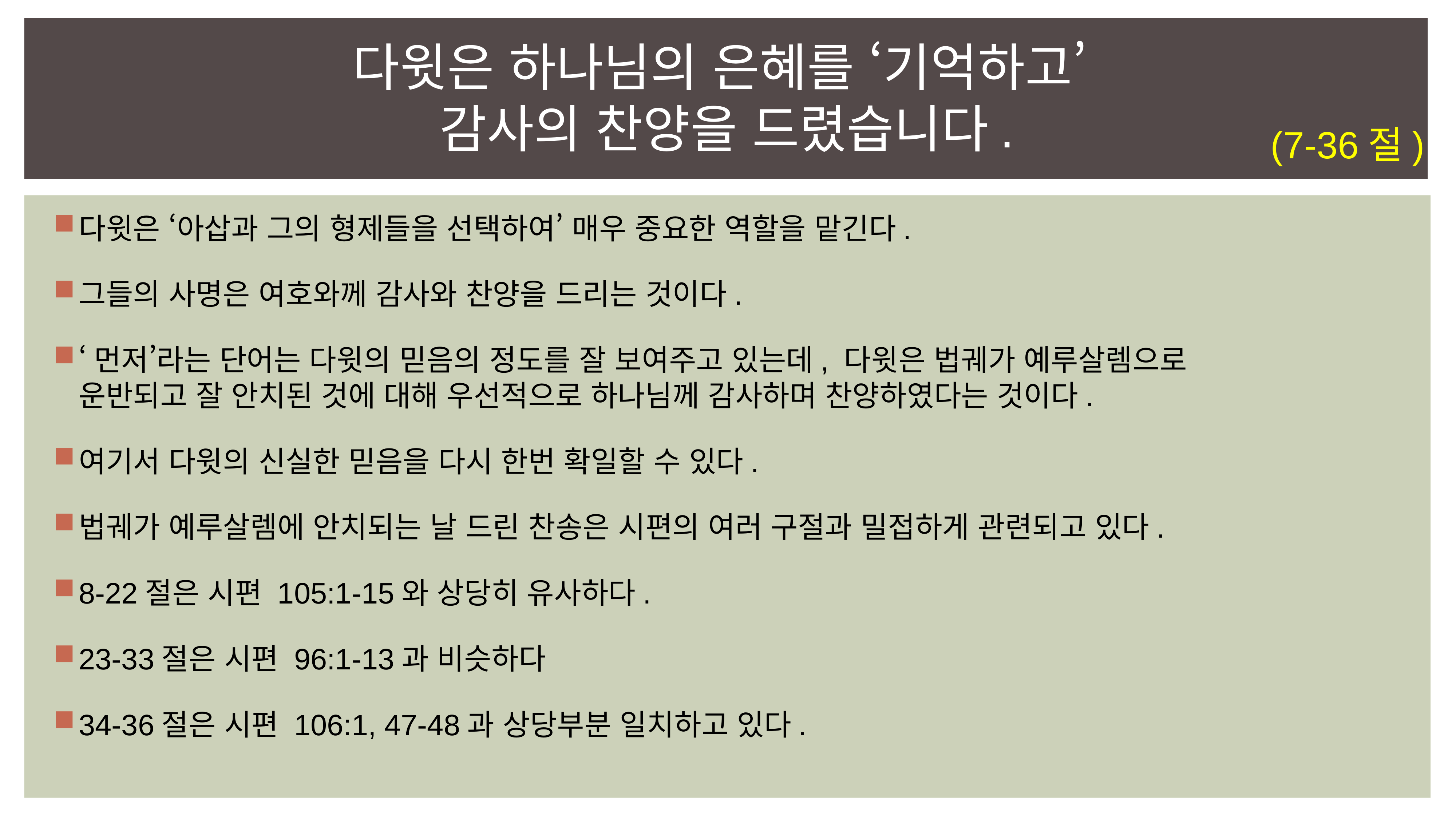

# 다윗은 하나님의 은혜를 ‘기억하고’ 감사의 찬양을 드렸습니다.

(7-36절)

다윗은 ‘아삽과 그의 형제들을 선택하여’ 매우 중요한 역할을 맡긴다.
그들의 사명은 여호와께 감사와 찬양을 드리는 것이다.
‘먼저’라는 단어는 다윗의 믿음의 정도를 잘 보여주고 있는데, 다윗은 법궤가 예루살렘으로
운반되고 잘 안치된 것에 대해 우선적으로 하나님께 감사하며 찬양하였다는 것이다.
여기서 다윗의 신실한 믿음을 다시 한번 확일할 수 있다.
법궤가 예루살렘에 안치되는 날 드린 찬송은 시편의 여러 구절과 밀접하게 관련되고 있다.
8-22절은 시편 105:1-15와 상당히 유사하다.
23-33절은 시편 96:1-13과 비슷하다
34-36절은 시편 106:1, 47-48과 상당부분 일치하고 있다.